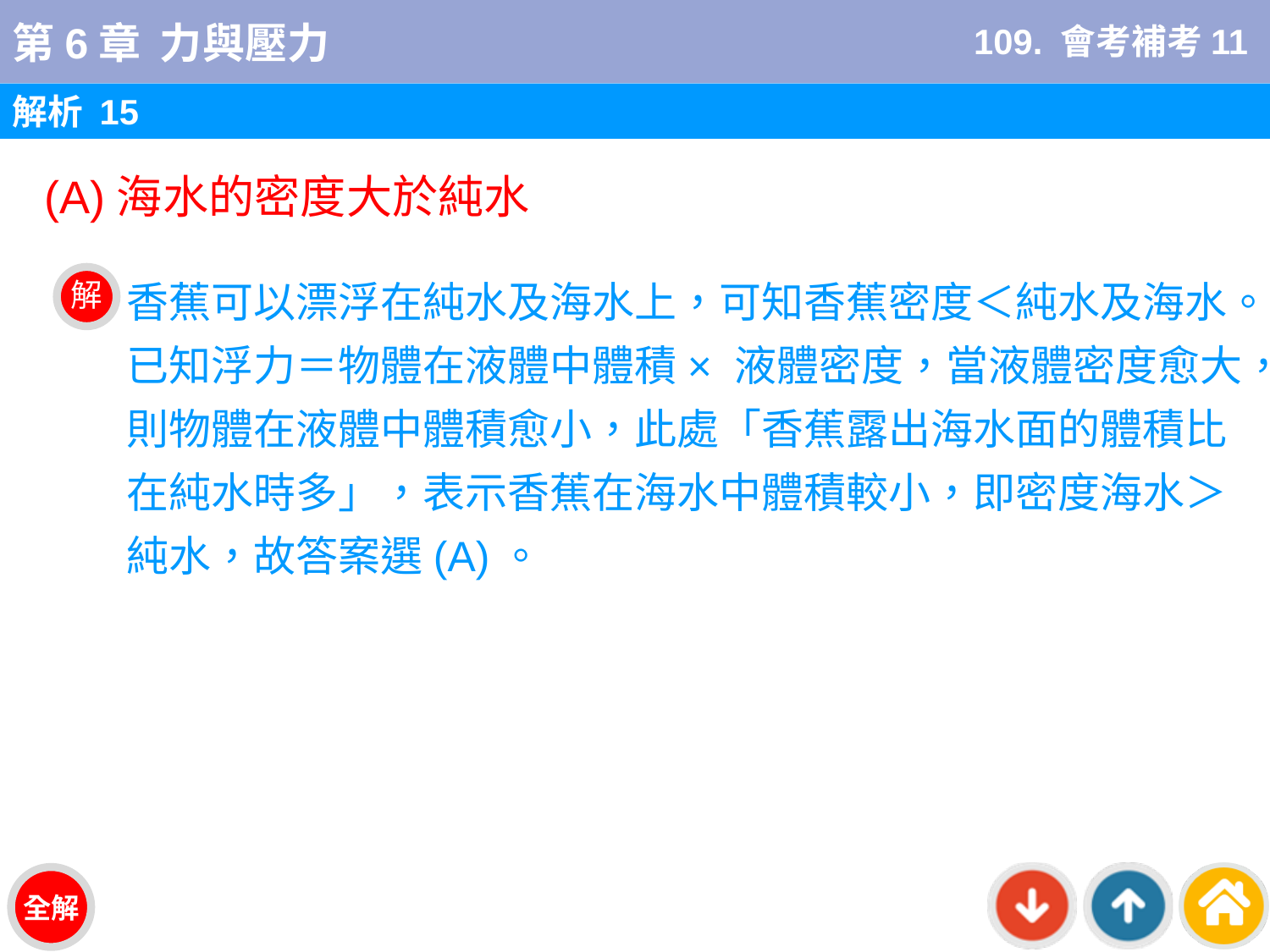

109. 會考補考11
解析 15
(A)海水的密度大於純水
香蕉可以漂浮在純水及海水上，可知香蕉密度＜純水及海水。已知浮力＝物體在液體中體積× 液體密度，當液體密度愈大，則物體在液體中體積愈小，此處「香蕉露出海水面的體積比在純水時多」，表示香蕉在海水中體積較小，即密度海水＞純水，故答案選(A)。
解
全解